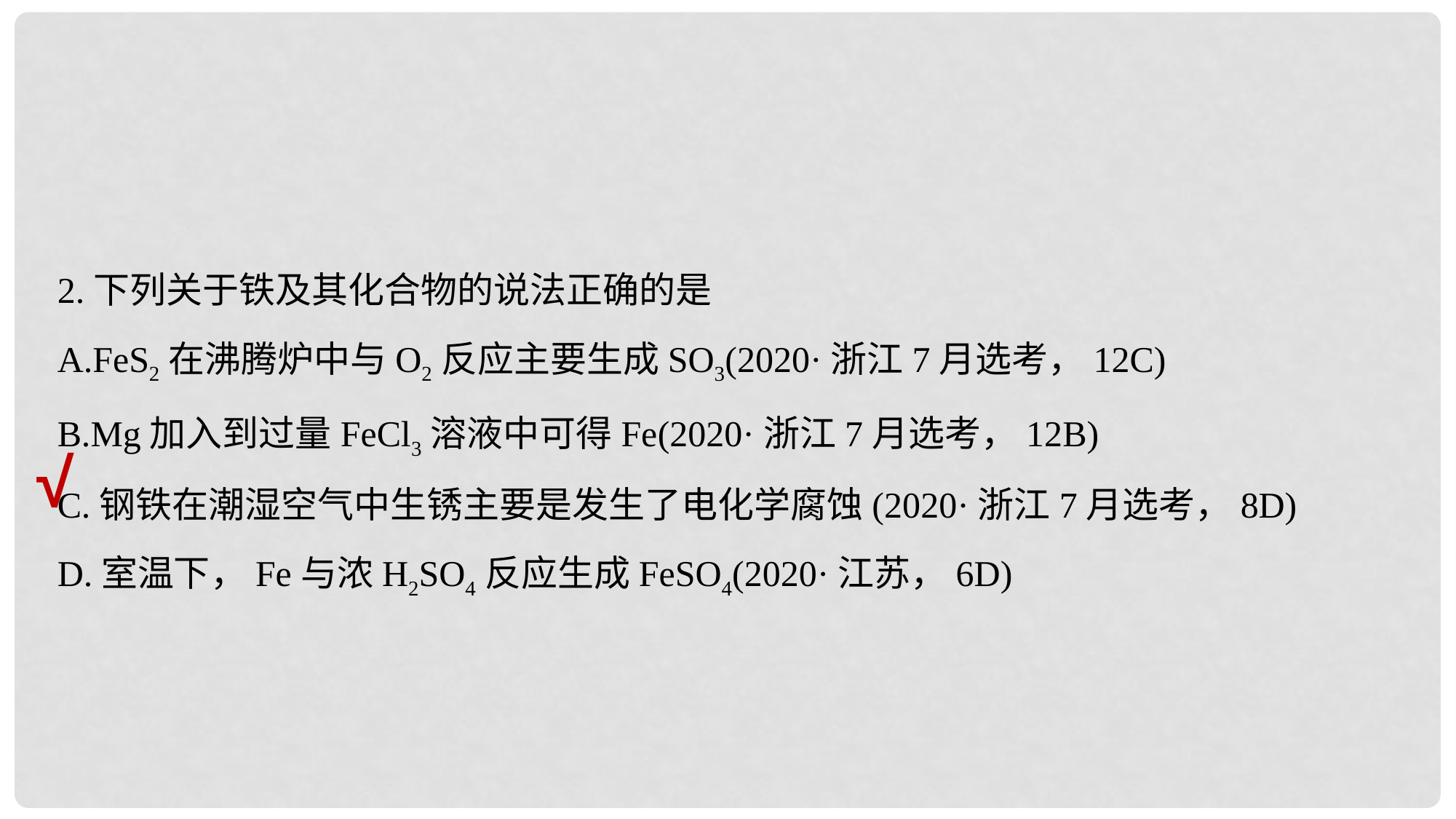

2.下列关于铁及其化合物的说法正确的是
A.FeS2在沸腾炉中与O2反应主要生成SO3(2020·浙江7月选考，12C)
B.Mg加入到过量FeCl3溶液中可得Fe(2020·浙江7月选考，12B)
C.钢铁在潮湿空气中生锈主要是发生了电化学腐蚀(2020·浙江7月选考，8D)
D.室温下，Fe与浓H2SO4反应生成FeSO4(2020·江苏，6D)
√